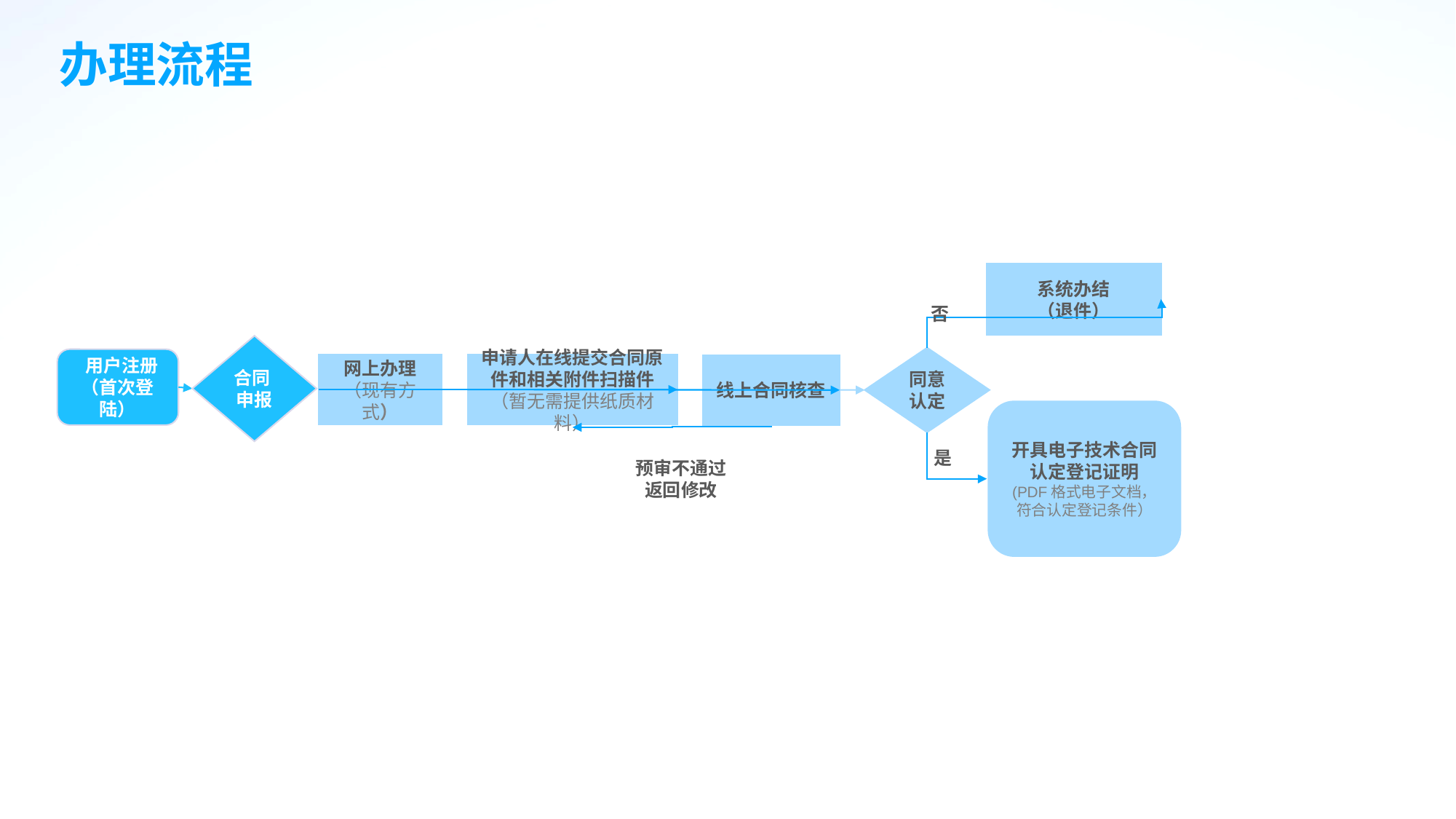

系统办结
（退件）
否
合同  申报
同意认定
 用户注册
（首次登陆）
网上办理
（现有方式）
申请人在线提交合同原件和相关附件扫描件
（暂无需提供纸质材料）
线上合同核查
开具电子技术合同认定登记证明
(PDF格式电子文档，符合认定登记条件）
是
预审不通过返回修改
办理流程